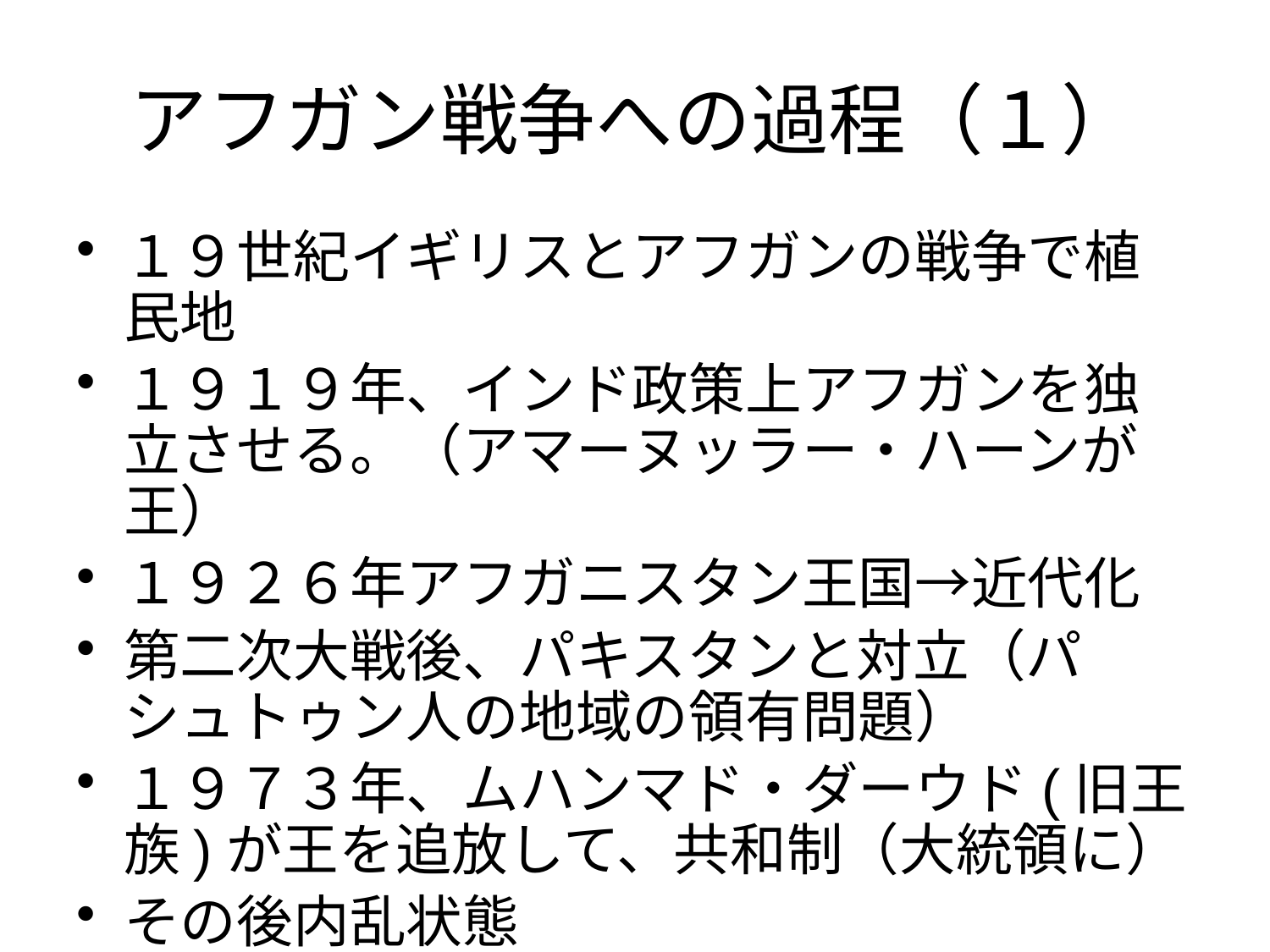

# アフガン戦争への過程（１）
１９世紀イギリスとアフガンの戦争で植民地
１９１９年、インド政策上アフガンを独立させる。（アマーヌッラー・ハーンが王）
１９２６年アフガニスタン王国→近代化
第二次大戦後、パキスタンと対立（パシュトゥン人の地域の領有問題）
１９７３年、ムハンマド・ダーウド(旧王族)が王を追放して、共和制（大統領に）
その後内乱状態